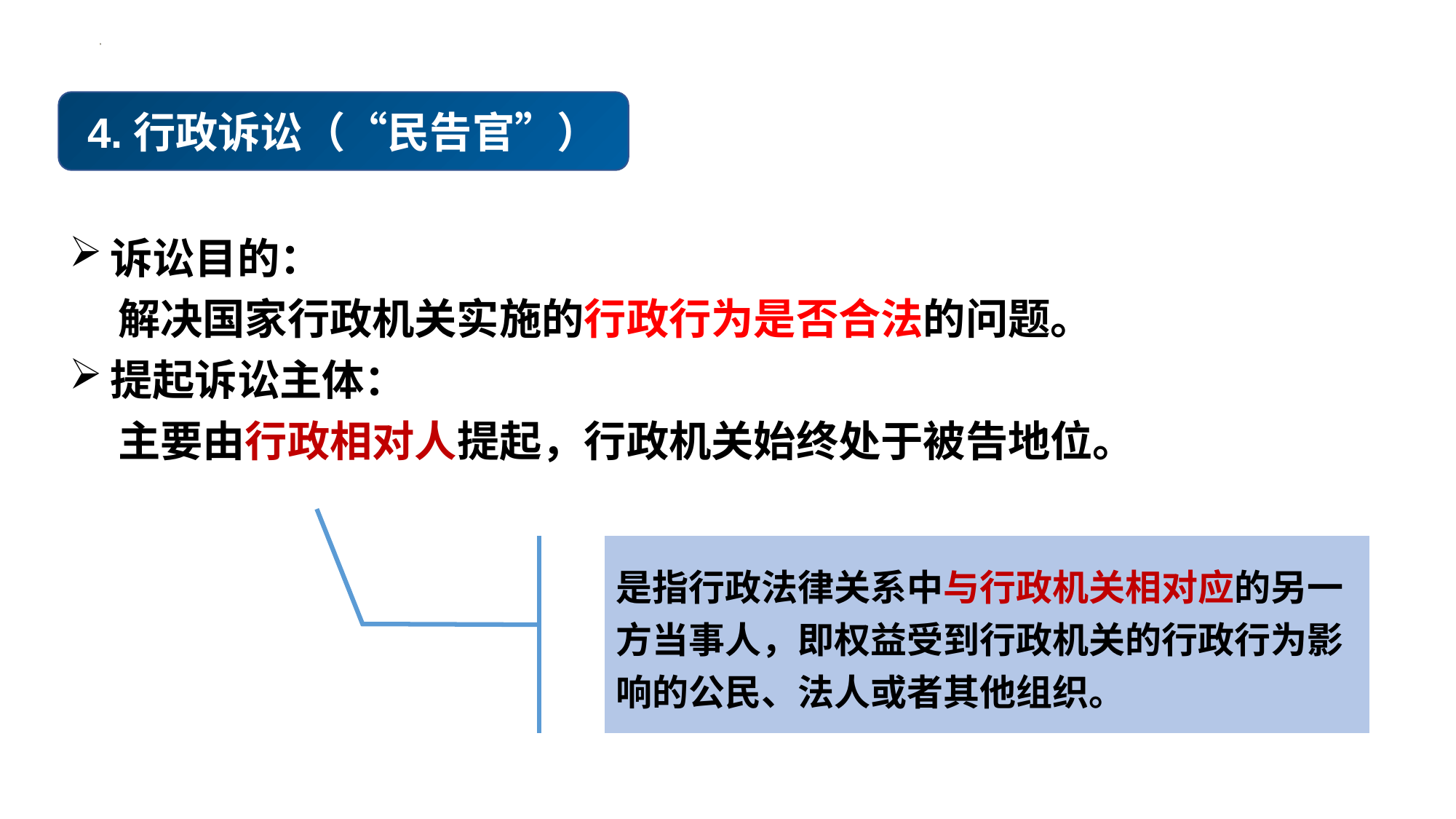

4.行政诉讼（“民告官”）
诉讼目的：
    解决国家行政机关实施的行政行为是否合法的问题。
提起诉讼主体：
    主要由行政相对人提起，行政机关始终处于被告地位。
是指行政法律关系中与行政机关相对应的另一方当事人，即权益受到行政机关的行政行为影响的公民、法人或者其他组织。